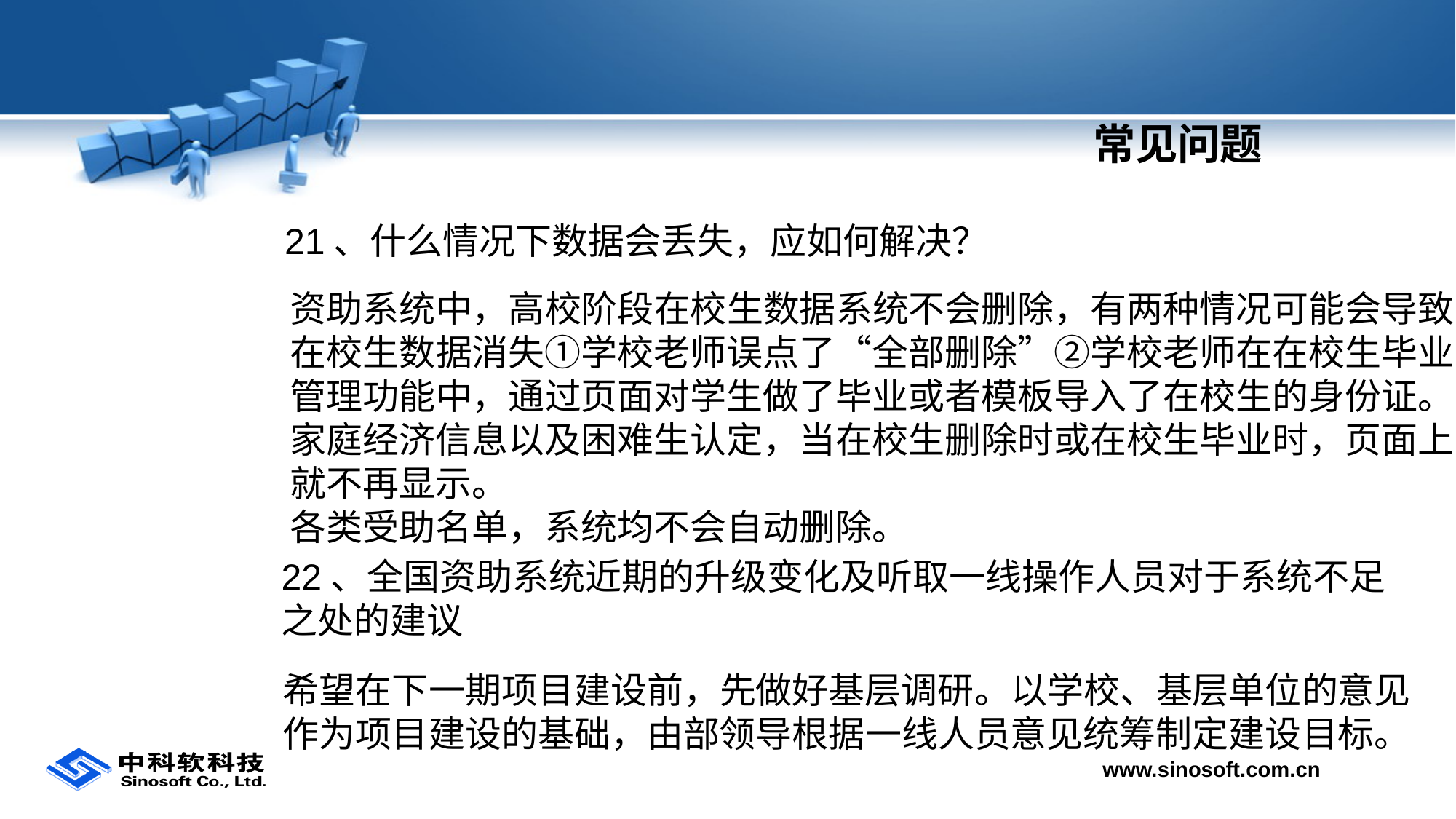

# 常见问题
21、什么情况下数据会丢失，应如何解决？
资助系统中，高校阶段在校生数据系统不会删除，有两种情况可能会导致
在校生数据消失①学校老师误点了“全部删除”②学校老师在在校生毕业
管理功能中，通过页面对学生做了毕业或者模板导入了在校生的身份证。
家庭经济信息以及困难生认定，当在校生删除时或在校生毕业时，页面上
就不再显示。
各类受助名单，系统均不会自动删除。
22、全国资助系统近期的升级变化及听取一线操作人员对于系统不足之处的建议
希望在下一期项目建设前，先做好基层调研。以学校、基层单位的意见
作为项目建设的基础，由部领导根据一线人员意见统筹制定建设目标。